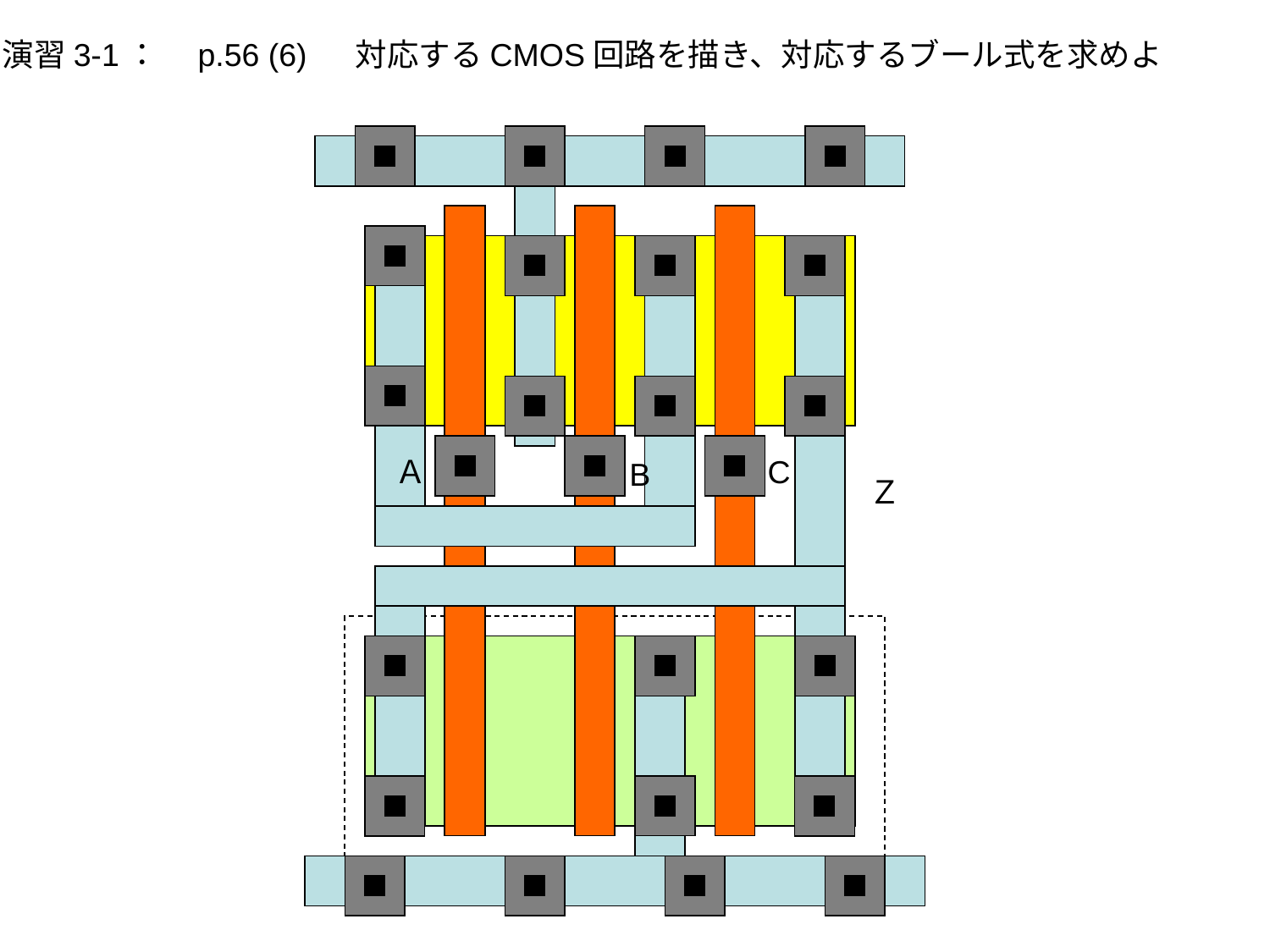

演習3-1：　p.56 (6) 　対応するCMOS回路を描き、対応するブール式を求めよ

Ａ
C
B
Ｚ